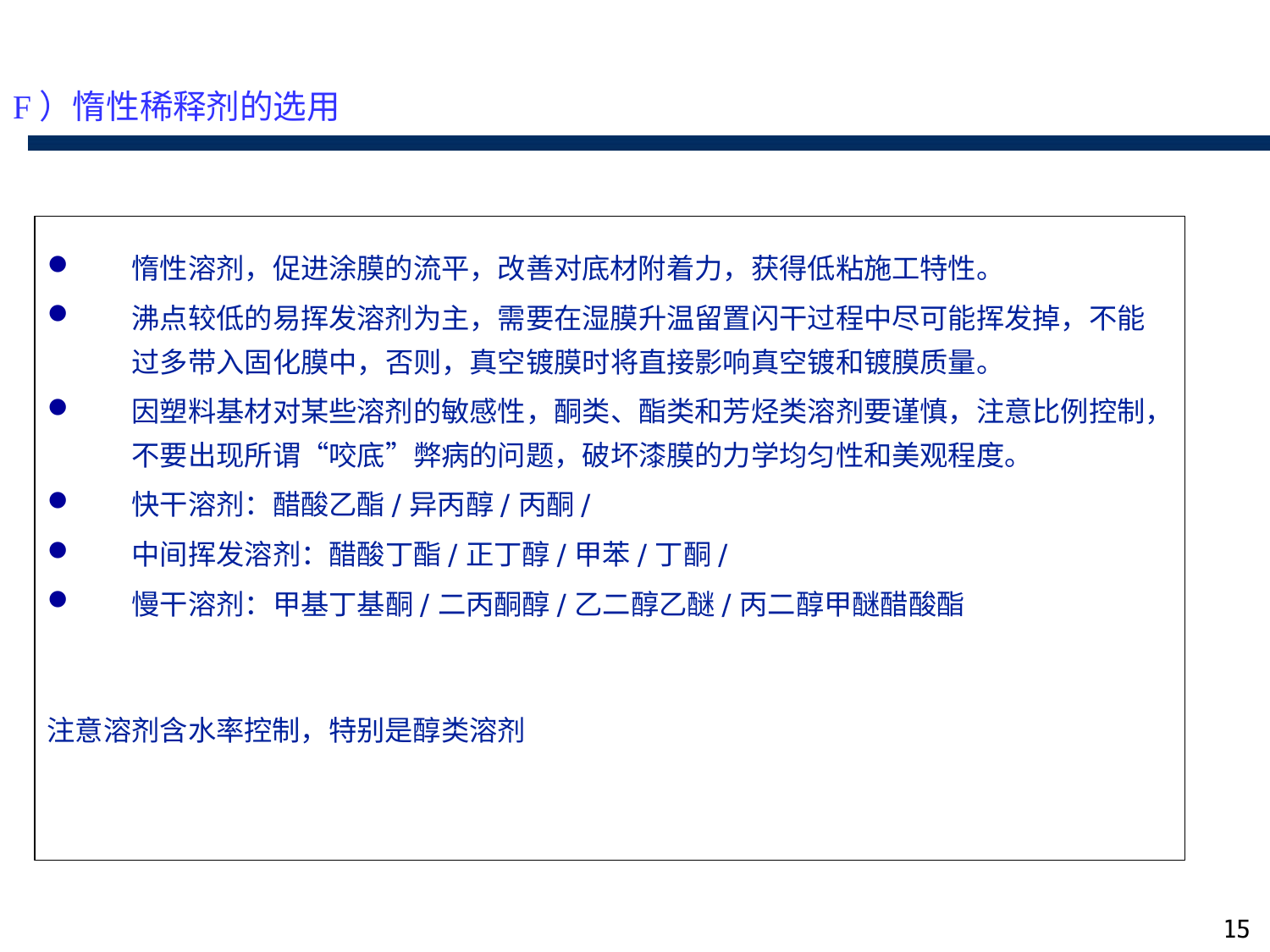

F）惰性稀释剂的选用

惰性溶剂，促进涂膜的流平，改善对底材附着力，获得低粘施工特性。
沸点较低的易挥发溶剂为主，需要在湿膜升温留置闪干过程中尽可能挥发掉，不能过多带入固化膜中，否则，真空镀膜时将直接影响真空镀和镀膜质量。
因塑料基材对某些溶剂的敏感性，酮类、酯类和芳烃类溶剂要谨慎，注意比例控制，不要出现所谓“咬底”弊病的问题，破坏漆膜的力学均匀性和美观程度。
快干溶剂：醋酸乙酯/异丙醇/丙酮/
中间挥发溶剂：醋酸丁酯/正丁醇/甲苯/丁酮/
慢干溶剂：甲基丁基酮/二丙酮醇/乙二醇乙醚/丙二醇甲醚醋酸酯

注意溶剂含水率控制，特别是醇类溶剂